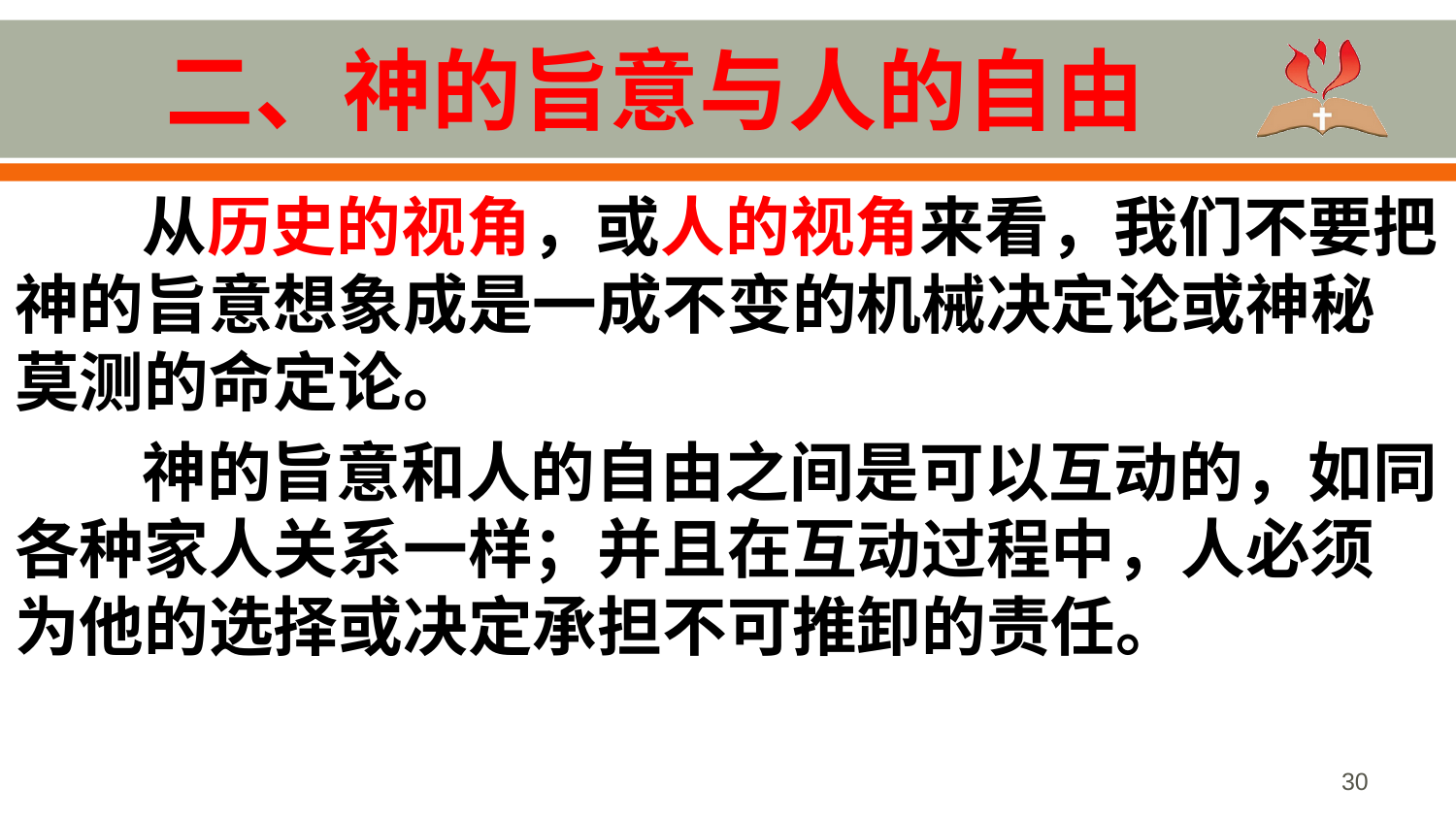

# 二、神的旨意与人的自由
从历史的视角，或人的视角来看，我们不要把神的旨意想象成是一成不变的机械决定论或神秘莫测的命定论。
神的旨意和人的自由之间是可以互动的，如同各种家人关系一样；并且在互动过程中，人必须为他的选择或决定承担不可推卸的责任。
30